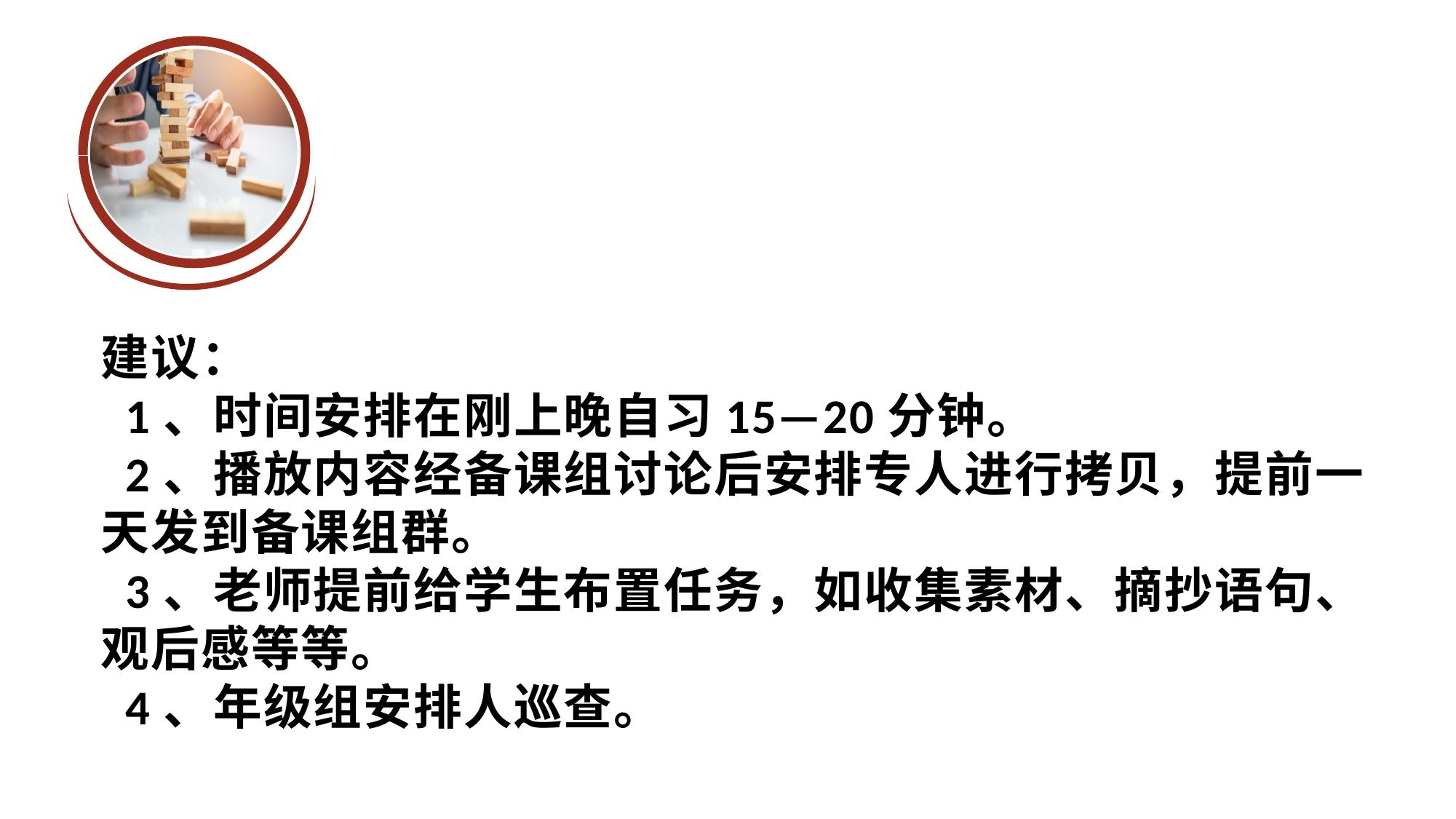

建议：
  1、时间安排在刚上晚自习15—20分钟。
  2、播放内容经备课组讨论后安排专人进行拷贝，提前一天发到备课组群。
  3、老师提前给学生布置任务，如收集素材、摘抄语句、观后感等等。
  4、年级组安排人巡查。